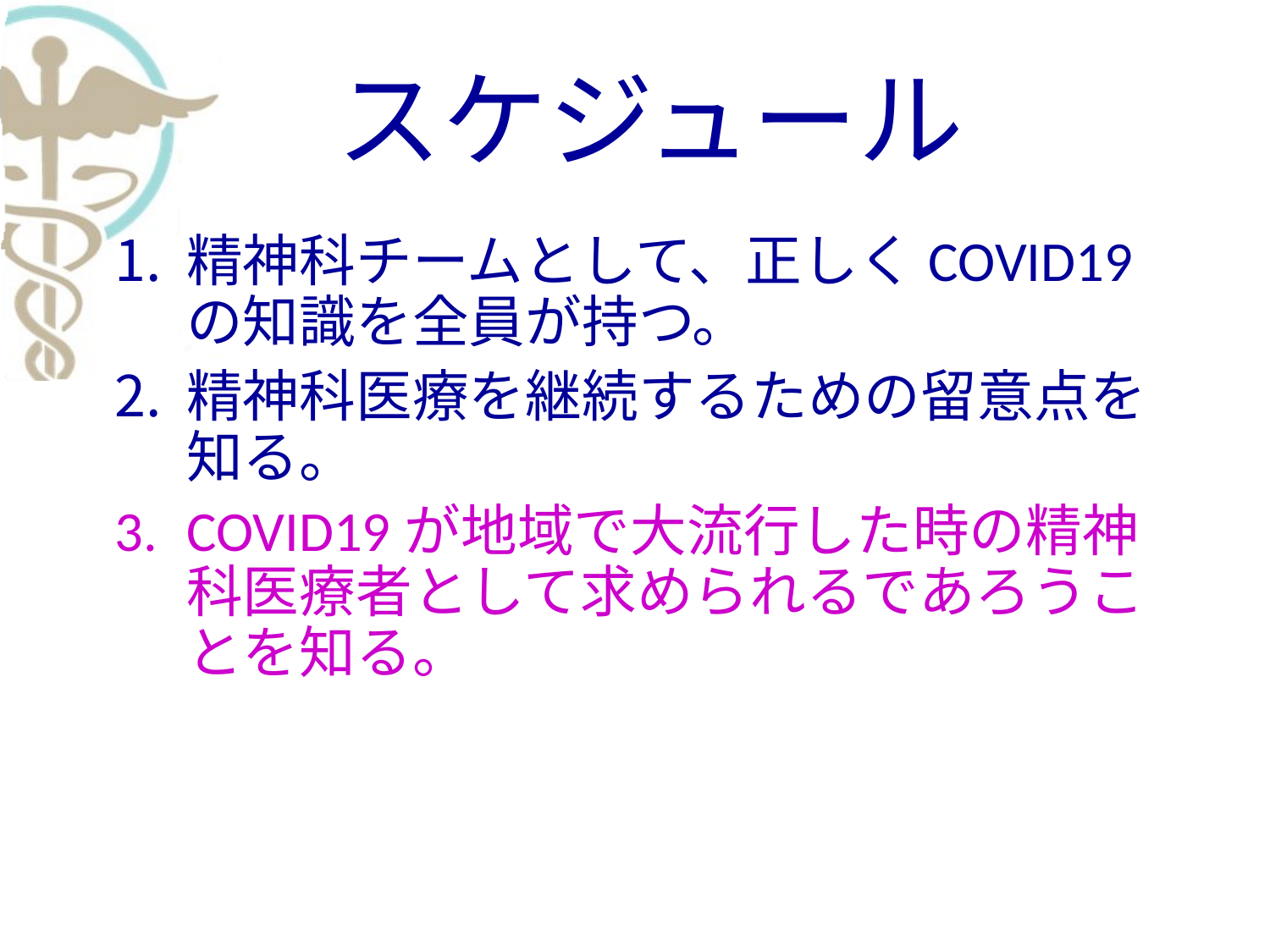

# スケジュール
精神科チームとして、正しくCOVID19の知識を全員が持つ。
精神科医療を継続するための留意点を知る。
COVID19が地域で大流行した時の精神科医療者として求められるであろうことを知る。